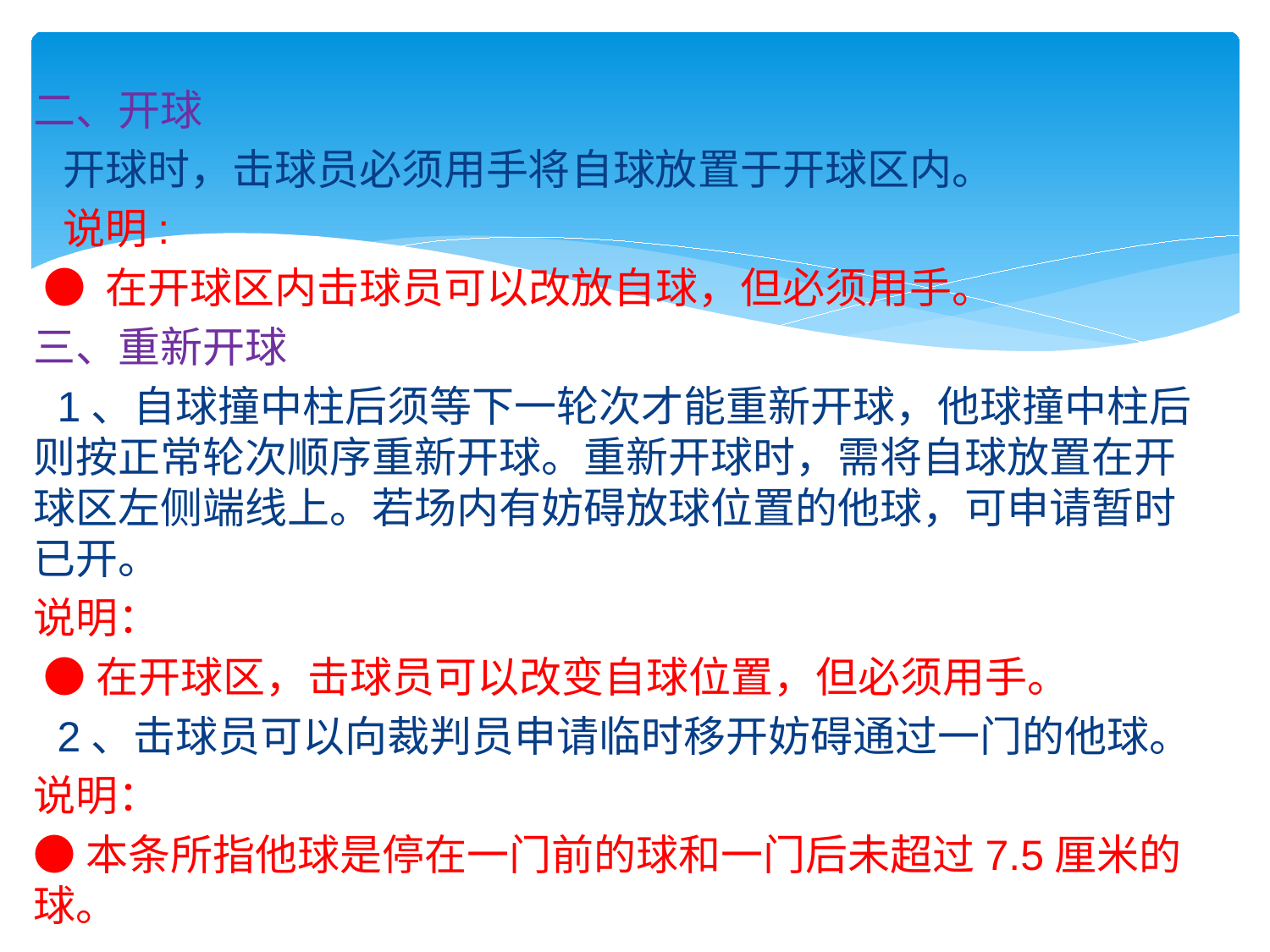

二、开球
  开球时，击球员必须用手将自球放置于开球区内。
  说明:
 ● 在开球区内击球员可以改放自球，但必须用手。
三、重新开球
  1、自球撞中柱后须等下一轮次才能重新开球，他球撞中柱后则按正常轮次顺序重新开球。重新开球时，需将自球放置在开球区左侧端线上。若场内有妨碍放球位置的他球，可申请暂时已开。
说明：
 ●在开球区，击球员可以改变自球位置，但必须用手。
  2、击球员可以向裁判员申请临时移开妨碍通过一门的他球。
说明：
●本条所指他球是停在一门前的球和一门后未超过7.5厘米的球。